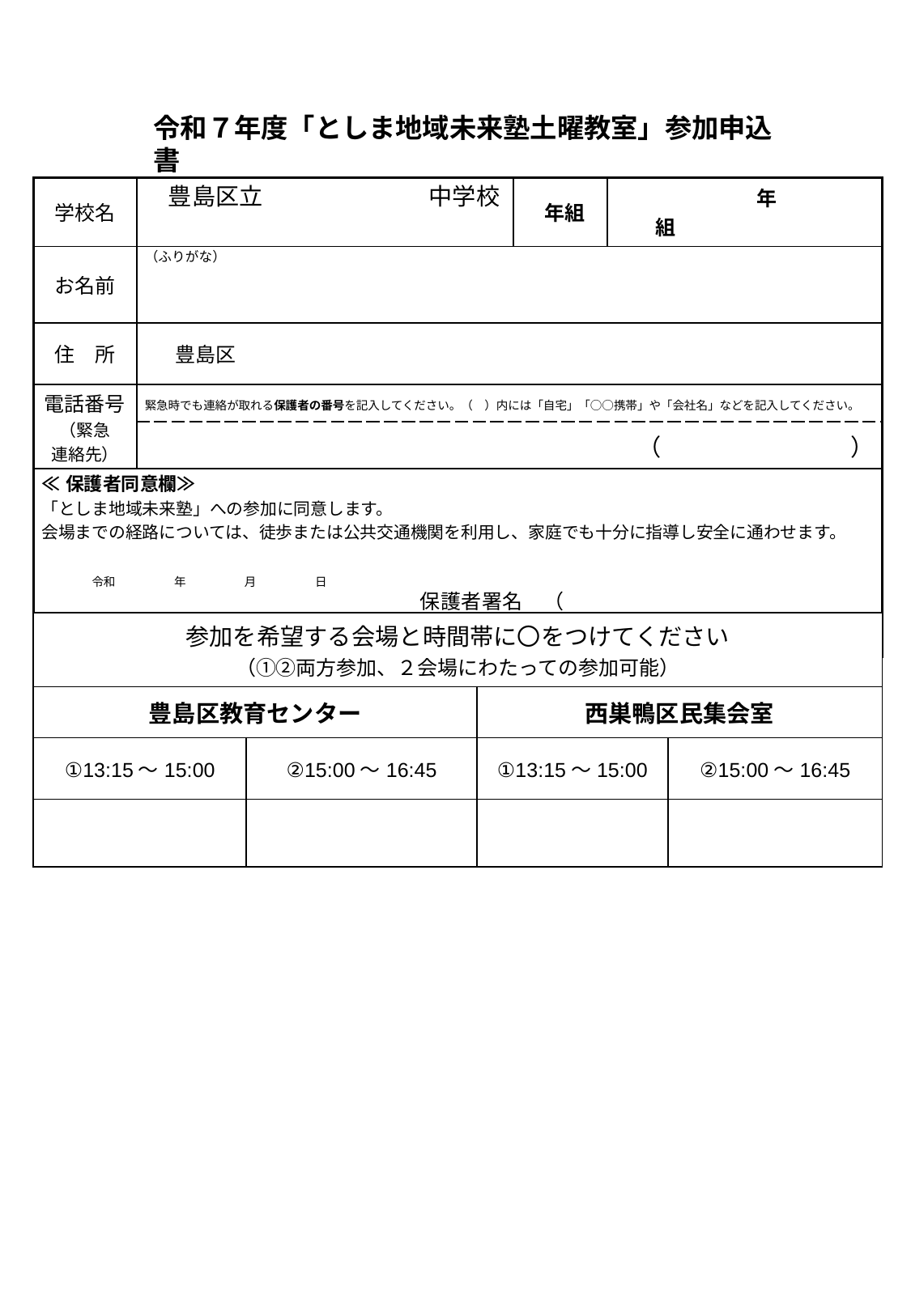

令和７年度「としま地域未来塾土曜教室」参加申込書
| 学校名 | 豊島区立　　　　　　　中学校 | 年組 | 年　　　　　　組 |
| --- | --- | --- | --- |
| お名前 | （ふりがな） |  |  |
| 住　所 | 豊島区 |  |  |
| 電話番号（緊急 連絡先） | 緊急時でも連絡が取れる保護者の番号を記入してください。（　）内には「自宅」「○○携帯」や「会社名」などを記入してください。 |  |  |
|  | （　　　　　　　　） |  |  |
| ≪保護者同意欄≫　　　　　　　　　　　　　 「としま地域未来塾」への参加に同意します。 会場までの経路については、徒歩または公共交通機関を利用し、家庭でも十分に指導し安全に通わせます。 　　　　　　　　 　　　令和　　　　　年　　　　　月　　　　　日　　　　 　　　　　　　　　　　　　　　　　　　　　　　　 保護者署名　（　　　　　　　　　　　　　　　　　　　　　　　　　　　　　　　　） |  |  |  |
| 参加を希望する会場と時間帯に〇をつけてください （①②両方参加、２会場にわたっての参加可能） |  |  |  |
| --- | --- | --- | --- |
| 豊島区教育センター |  | 西巣鴨区民集会室 |  |
| ①13:15～15:00 | ②15:00～16:45 | ①13:15～15:00 | ②15:00～16:45 |
|  |  |  |  |